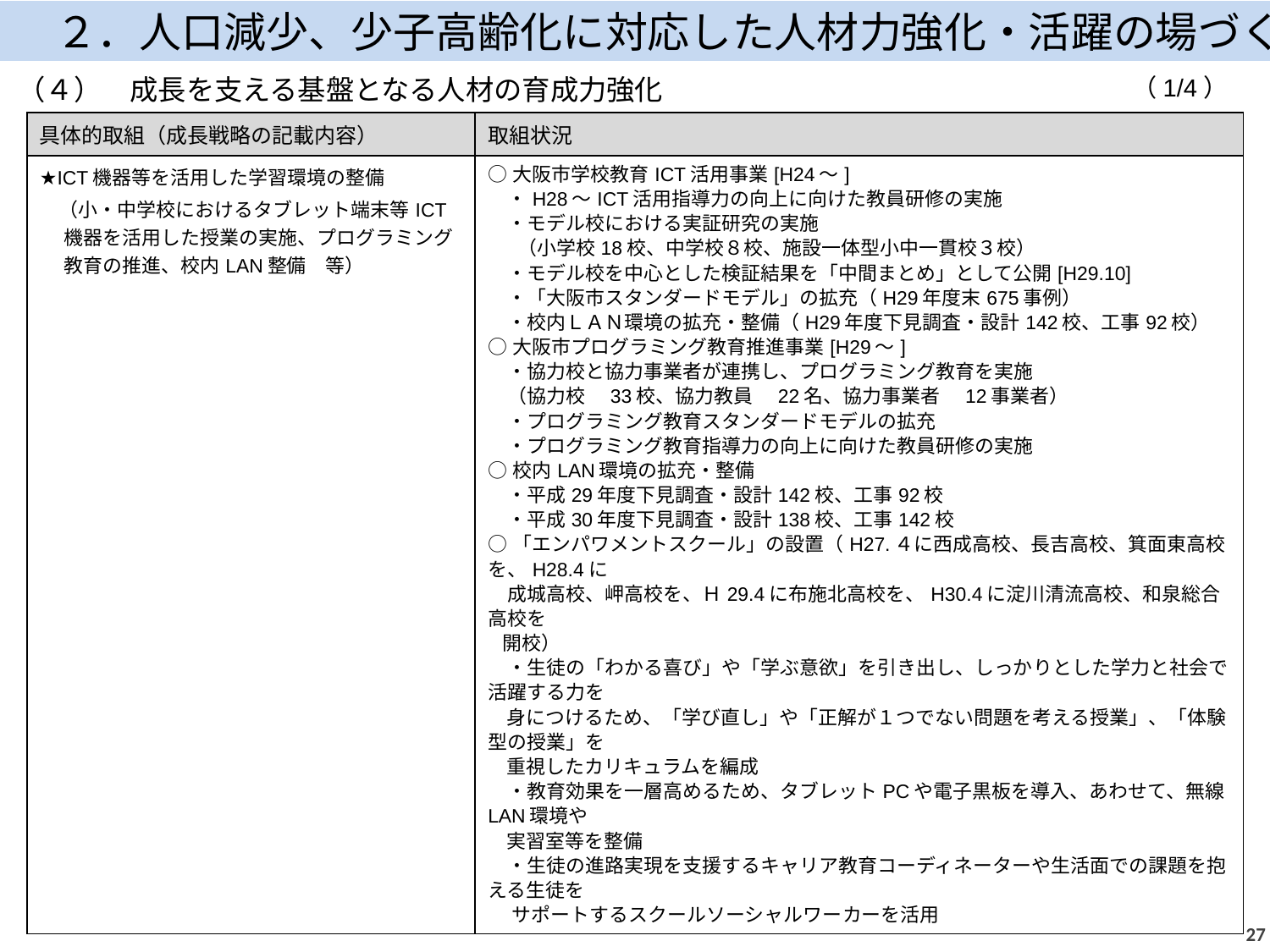

２．人口減少、少子高齢化に対応した人材力強化・活躍の場づくり
（1/4）
（４）　成長を支える基盤となる人材の育成力強化
| 具体的取組（成長戦略の記載内容） | 取組状況 |
| --- | --- |
| ★ICT機器等を活用した学習環境の整備 　（小・中学校におけるタブレット端末等ICT機器を活用した授業の実施、プログラミング教育の推進、校内LAN整備　等） | ○大阪市学校教育ICT活用事業[H24～] 　・H28～ICT活用指導力の向上に向けた教員研修の実施 　・モデル校における実証研究の実施 　（小学校18校、中学校８校、施設一体型小中一貫校３校） 　・モデル校を中心とした検証結果を「中間まとめ」として公開[H29.10] 　・「大阪市スタンダードモデル」の拡充（H29年度末675事例） 　・校内ＬＡＮ環境の拡充・整備（H29年度下見調査・設計142校、工事92校） ○大阪市プログラミング教育推進事業[H29～] 　・協力校と協力事業者が連携し、プログラミング教育を実施 　（協力校　33校、協力教員　22名、協力事業者　12事業者） 　・プログラミング教育スタンダードモデルの拡充 　・プログラミング教育指導力の向上に向けた教員研修の実施 ○校内LAN環境の拡充・整備 　・平成29年度下見調査・設計142校、工事92校 　・平成30年度下見調査・設計138校、工事142校 ○「エンパワメントスクール」の設置（H27.４に西成高校、長吉高校、箕面東高校を、H28.4に 　成城高校、岬高校を、Ｈ29.4に布施北高校を、H30.4に淀川清流高校、和泉総合高校を 開校） 　・生徒の「わかる喜び」や「学ぶ意欲」を引き出し、しっかりとした学力と社会で活躍する力を 身につけるため、「学び直し」や「正解が１つでない問題を考える授業」、「体験型の授業」を 重視したカリキュラムを編成 　・教育効果を一層高めるため、タブレットPCや電子黒板を導入、あわせて、無線LAN環境や 実習室等を整備 　・生徒の進路実現を支援するキャリア教育コーディネーターや生活面での課題を抱える生徒を 　 サポートするスクールソーシャルワーカーを活用 |
27